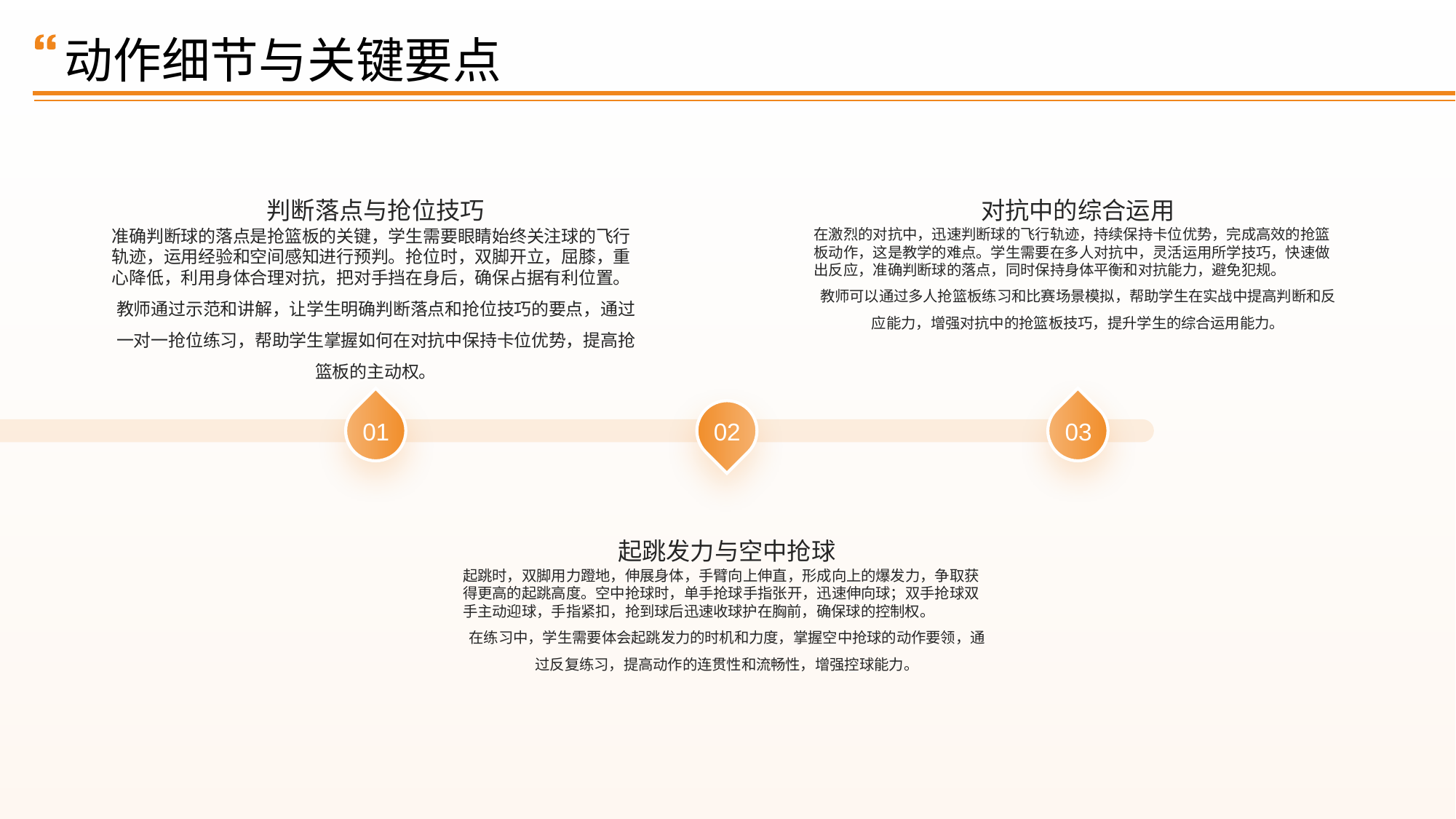

动作细节与关键要点

判断落点与抢位技巧
对抗中的综合运用
准确判断球的落点是抢篮板的关键，学生需要眼睛始终关注球的飞行轨迹，运用经验和空间感知进行预判。抢位时，双脚开立，屈膝，重心降低，利用身体合理对抗，把对手挡在身后，确保占据有利位置。
教师通过示范和讲解，让学生明确判断落点和抢位技巧的要点，通过一对一抢位练习，帮助学生掌握如何在对抗中保持卡位优势，提高抢篮板的主动权。
在激烈的对抗中，迅速判断球的飞行轨迹，持续保持卡位优势，完成高效的抢篮板动作，这是教学的难点。学生需要在多人对抗中，灵活运用所学技巧，快速做出反应，准确判断球的落点，同时保持身体平衡和对抗能力，避免犯规。
教师可以通过多人抢篮板练习和比赛场景模拟，帮助学生在实战中提高判断和反应能力，增强对抗中的抢篮板技巧，提升学生的综合运用能力。

01
02
03

起跳发力与空中抢球
起跳时，双脚用力蹬地，伸展身体，手臂向上伸直，形成向上的爆发力，争取获得更高的起跳高度。空中抢球时，单手抢球手指张开，迅速伸向球；双手抢球双手主动迎球，手指紧扣，抢到球后迅速收球护在胸前，确保球的控制权。
在练习中，学生需要体会起跳发力的时机和力度，掌握空中抢球的动作要领，通过反复练习，提高动作的连贯性和流畅性，增强控球能力。